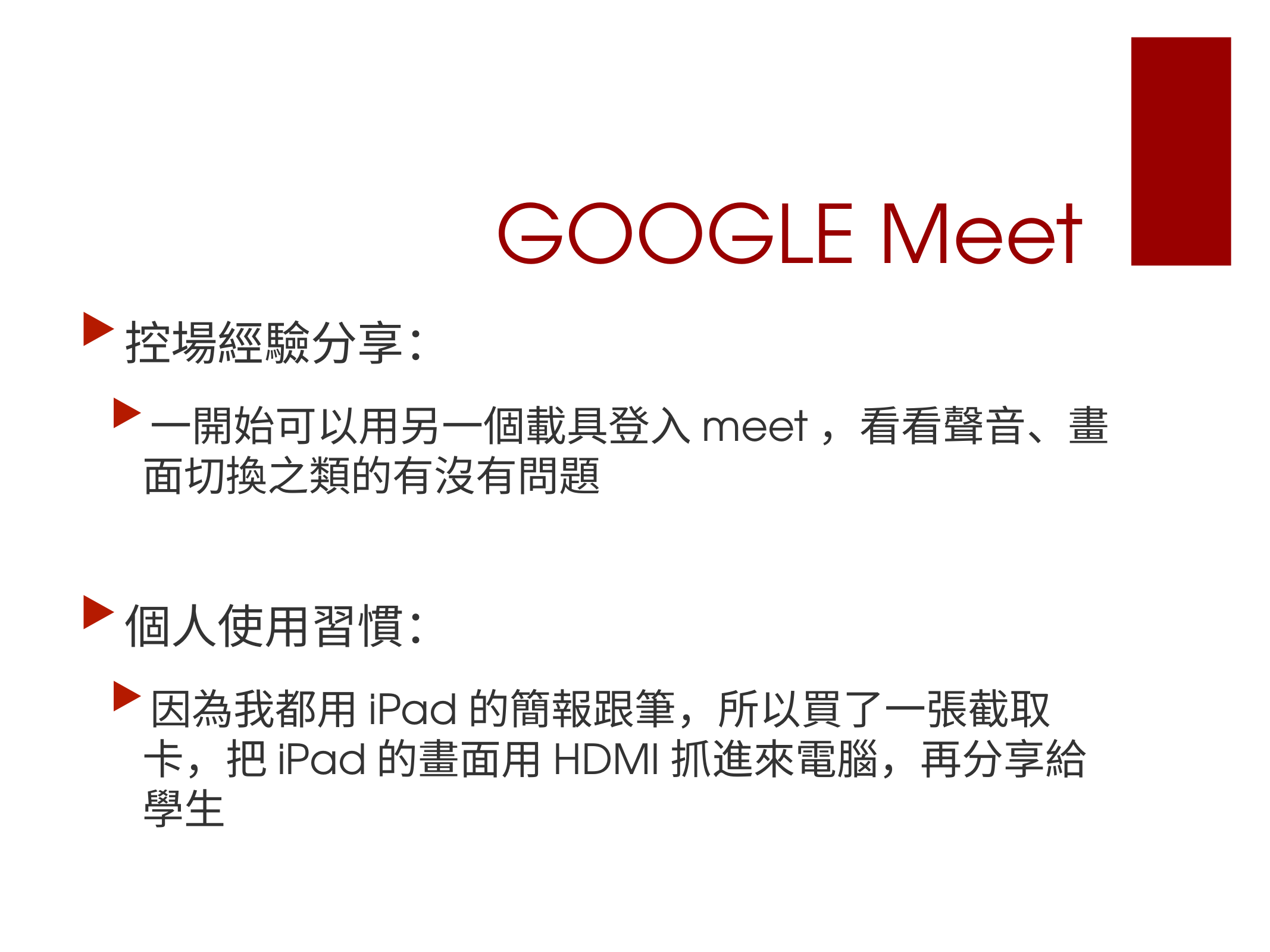

# GOOGLE Meet
控場經驗分享：
一開始可以用另一個載具登入meet，看看聲音、畫面切換之類的有沒有問題

個人使用習慣：
因為我都用iPad的簡報跟筆，所以買了一張截取卡，把iPad的畫面用HDMI抓進來電腦，再分享給學生